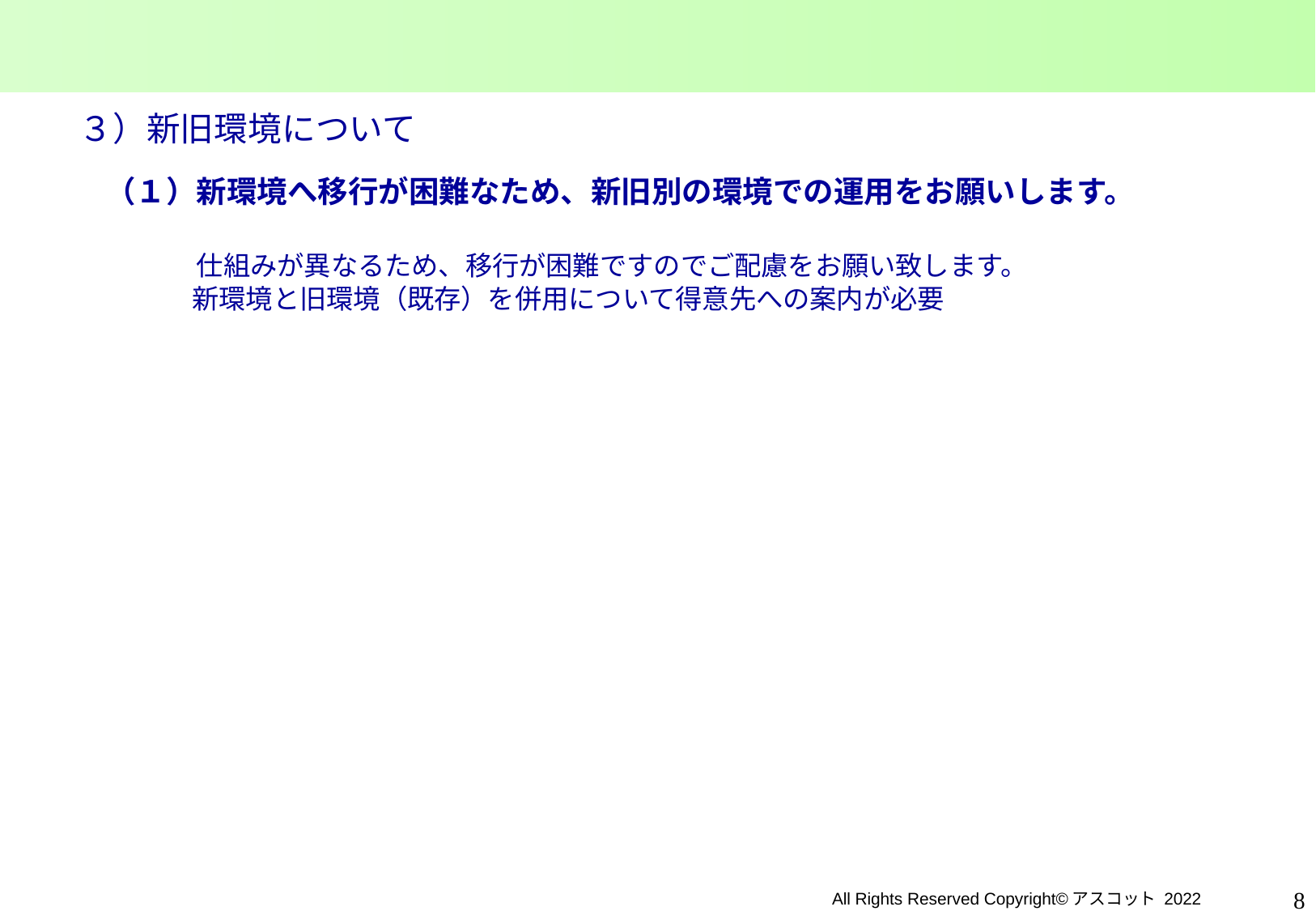

３）新旧環境について
（１）新環境へ移行が困難なため、新旧別の環境での運用をお願いします。

　　　仕組みが異なるため、移行が困難ですのでご配慮をお願い致します。
　　　 新環境と旧環境（既存）を併用について得意先への案内が必要